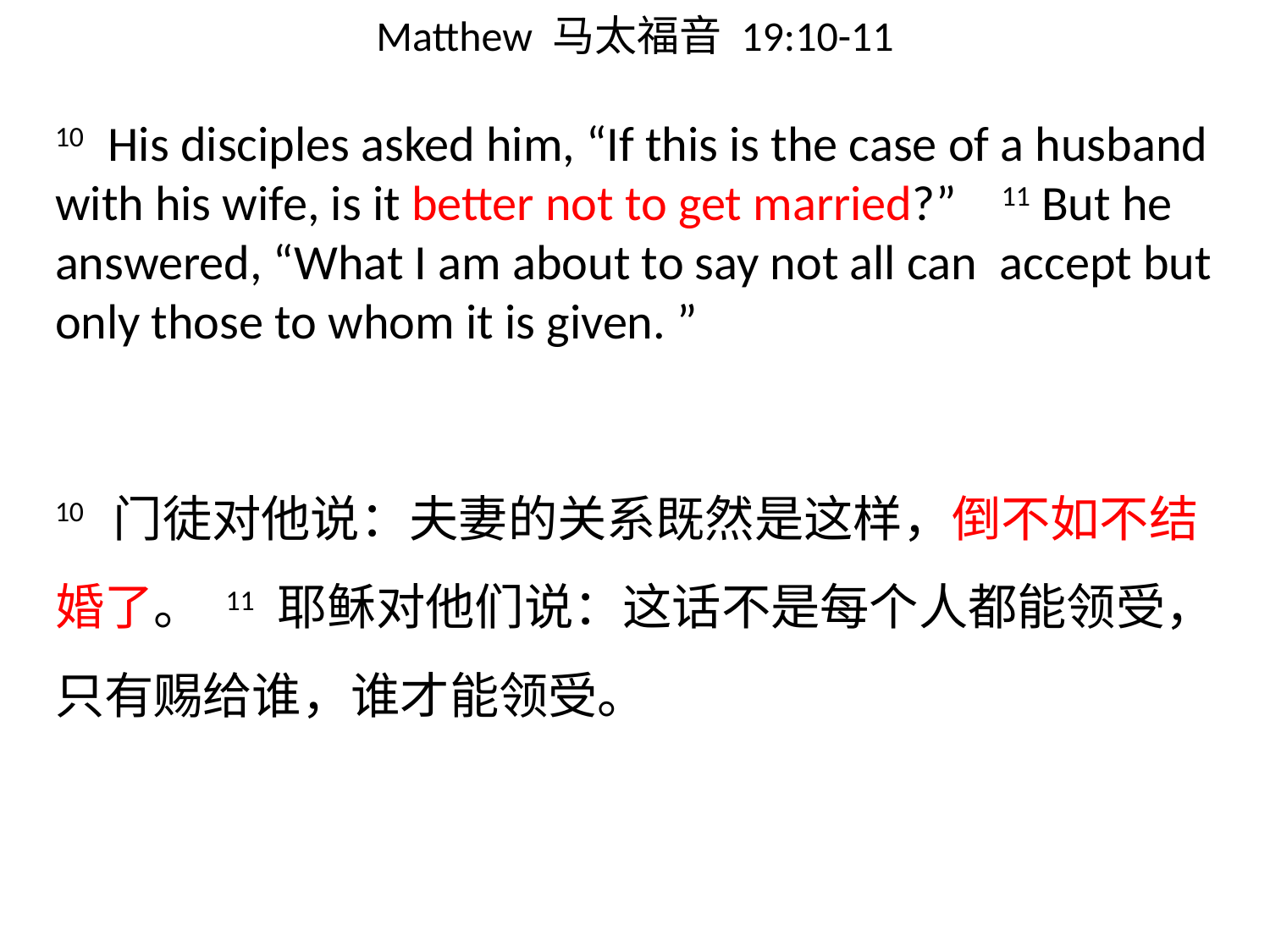

# Matthew 马太福音 19:10-11
10   His disciples asked him, “If this is the case of a husband with his wife, is it better not to get married?”    11 But he answered, “What I am about to say not all can  accept but only those to whom it is given. ”

10  门徒对他说：夫妻的关系既然是这样，倒不如不结婚了。 11 耶稣对他们说：这话不是每个人都能领受，只有赐给谁，谁才能领受。